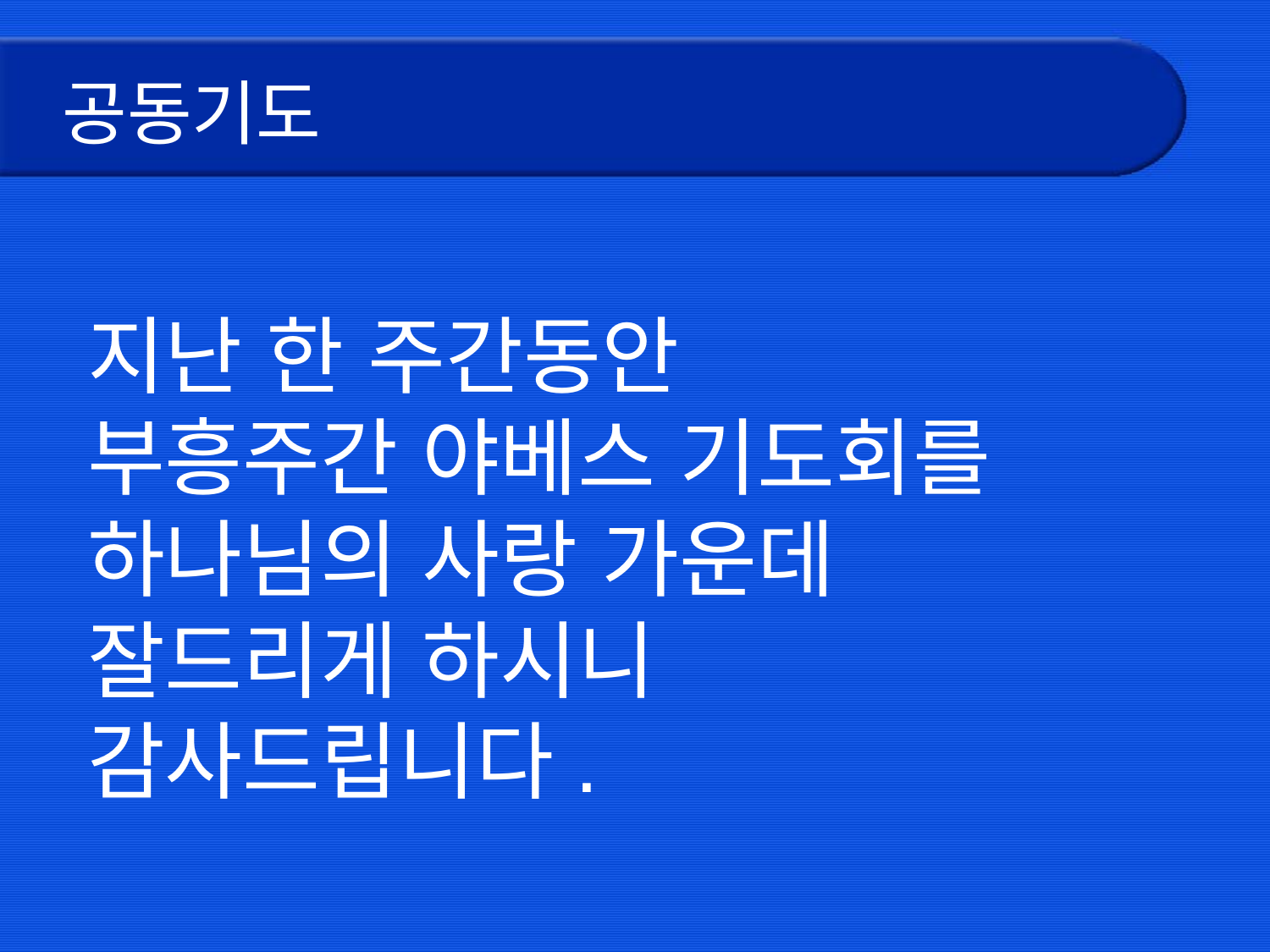

# 공동기도

지난 한 주간동안
부흥주간 야베스 기도회를
하나님의 사랑 가운데
잘드리게 하시니
감사드립니다.